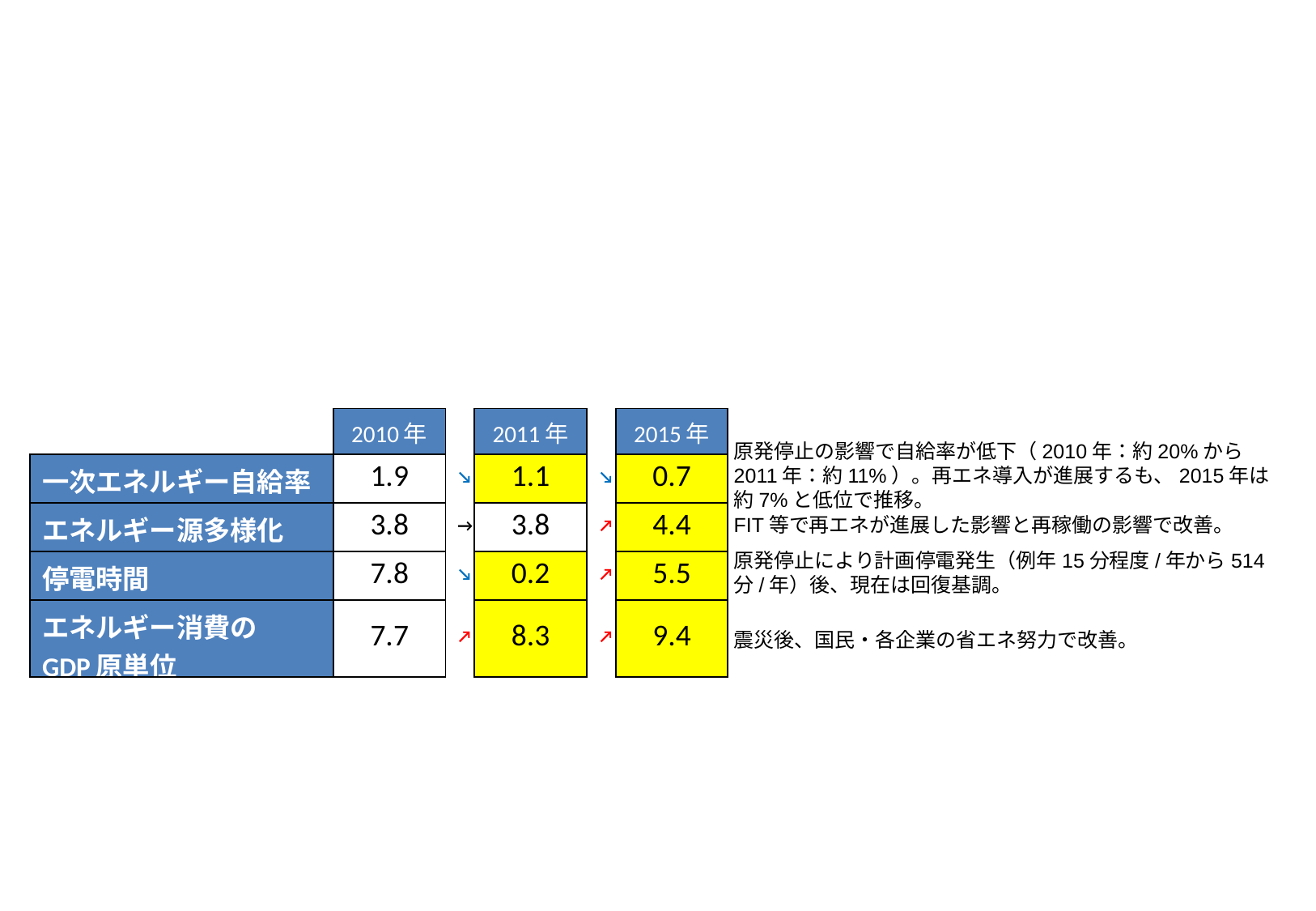

|  | 2010年 |  | 2011年 |  | 2015年 |
| --- | --- | --- | --- | --- | --- |
| 一次エネルギー自給率 | 1.9 | ↘ | 1.1 | ↘ | 0.7 |
| エネルギー源多様化 | 3.8 | → | 3.8 | ↗ | 4.4 |
| 停電時間 | 7.8 | ↘ | 0.2 | ↗ | 5.5 |
| エネルギー消費の GDP原単位 | 7.7 | ↗ | 8.3 | ↗ | 9.4 |
原発停止の影響で自給率が低下（2010年：約20%から2011年：約11%）。再エネ導入が進展するも、2015年は約7%と低位で推移。
FIT等で再エネが進展した影響と再稼働の影響で改善。
原発停止により計画停電発生（例年15分程度/年から514分/年）後、現在は回復基調。
震災後、国民・各企業の省エネ努力で改善。